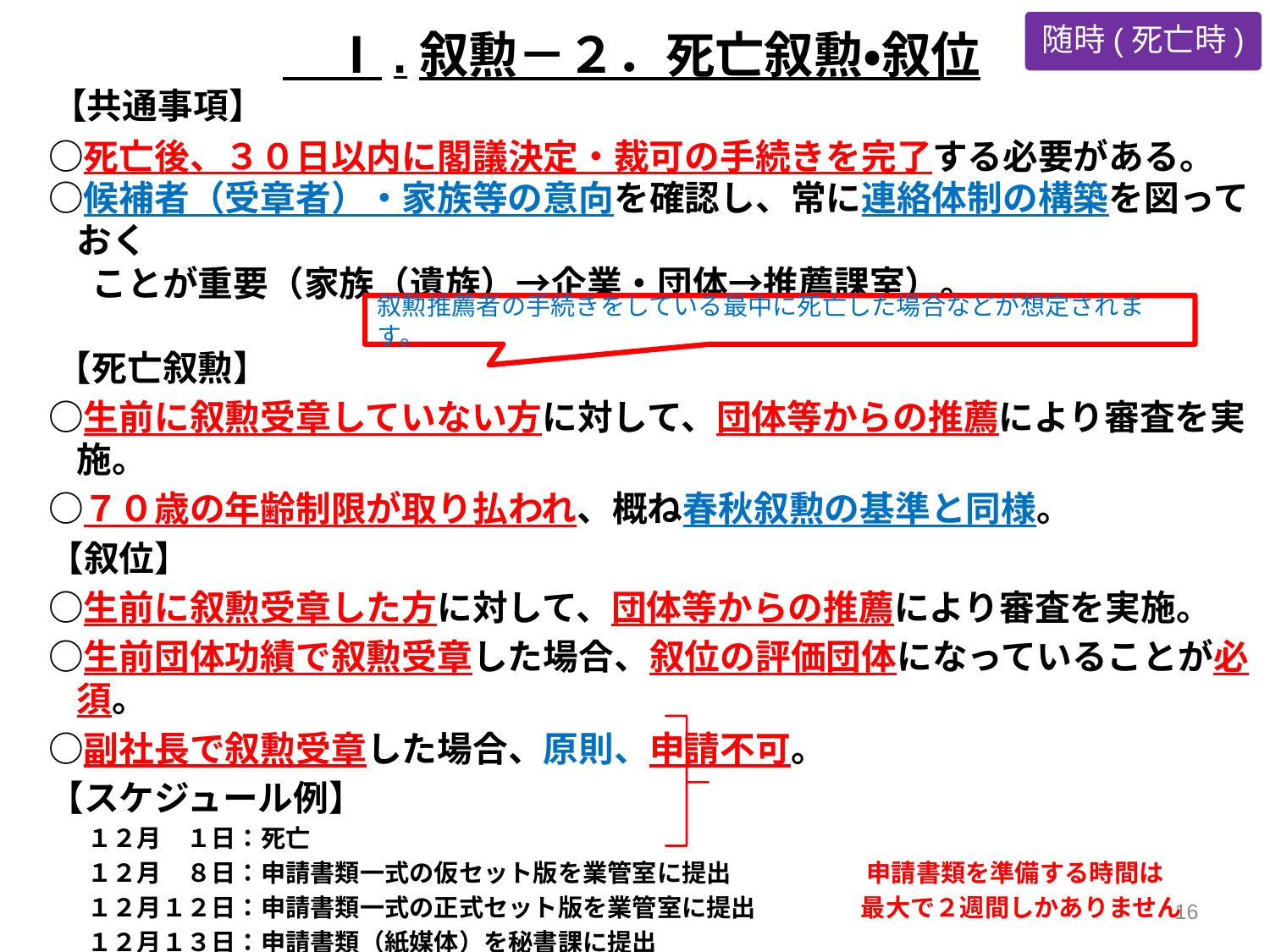

随時(死亡時)
　Ⅰ.叙勲－２．死亡叙勲・叙位
　【共通事項】
　○死亡後、３０日以内に閣議決定・裁可の手続きを完了する必要がある。
　○候補者（受章者）・家族等の意向を確認し、常に連絡体制の構築を図っておく
　　 ことが重要（家族（遺族）→企業・団体→推薦課室）。

　 【死亡叙勲】
　○生前に叙勲受章していない方に対して、団体等からの推薦により審査を実施。
　○７０歳の年齢制限が取り払われ、概ね春秋叙勲の基準と同様。
　【叙位】
　○生前に叙勲受章した方に対して、団体等からの推薦により審査を実施。
　○生前団体功績で叙勲受章した場合、叙位の評価団体になっていることが必須。
　○副社長で叙勲受章した場合、原則、申請不可。
　【スケジュール例】
　　　１２月　１日：死亡
　　　１２月　８日：申請書類一式の仮セット版を業管室に提出　　  　　　申請書類を準備する時間は
　　　１２月１２日：申請書類一式の正式セット版を業管室に提出　　　　 最大で２週間しかありません
　　　１２月１３日：申請書類（紙媒体）を秘書課に提出
　　　１２月１８日以降：官房秘書課から賞勲局に提出
　　　１２月２６日：閣議
叙勲推薦者の手続きをしている最中に死亡した場合などが想定されます。

16